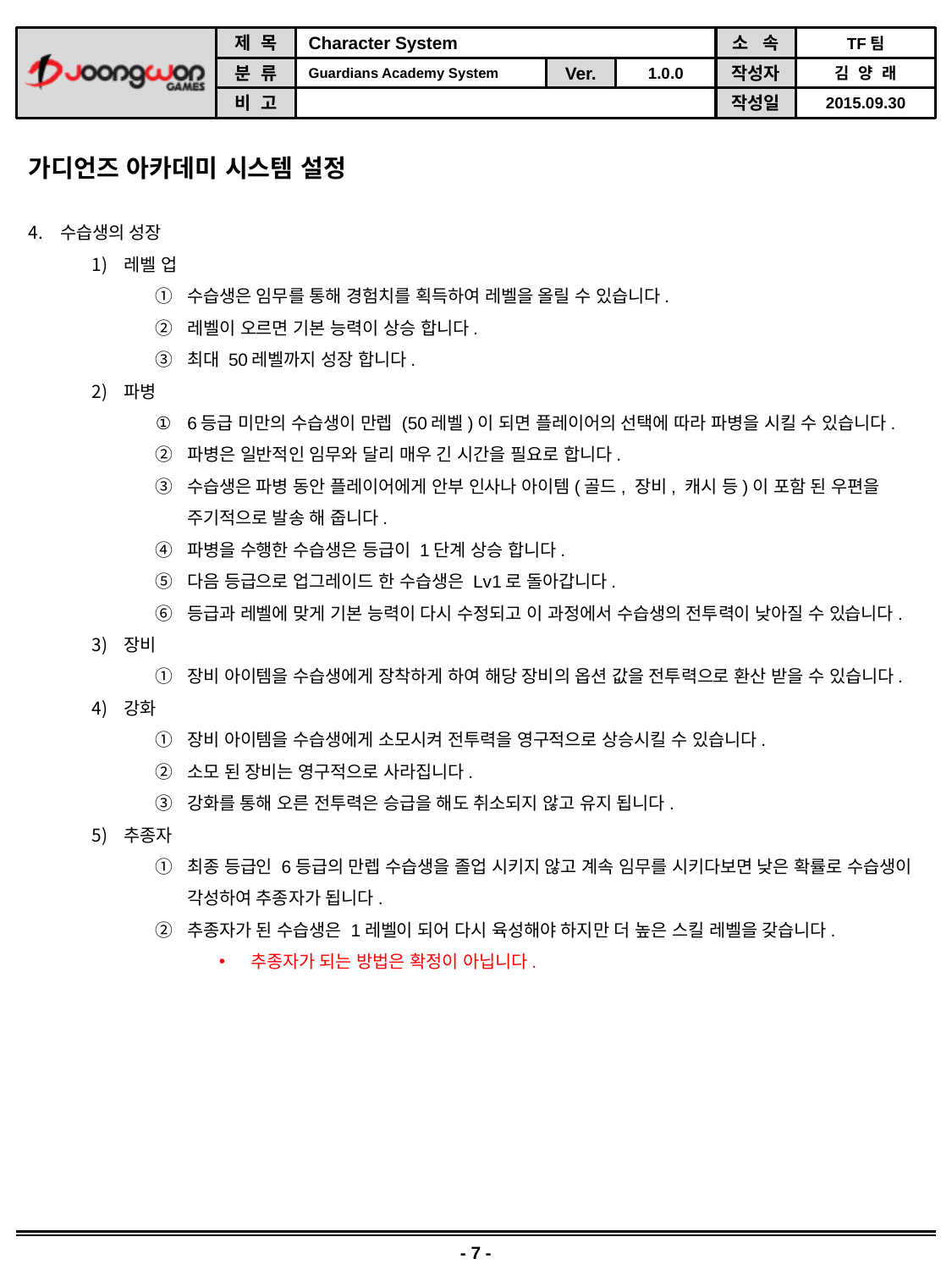

가디언즈 아카데미 시스템 설정
수습생의 성장
레벨 업
수습생은 임무를 통해 경험치를 획득하여 레벨을 올릴 수 있습니다.
레벨이 오르면 기본 능력이 상승 합니다.
최대 50레벨까지 성장 합니다.
파병
6등급 미만의 수습생이 만렙 (50레벨)이 되면 플레이어의 선택에 따라 파병을 시킬 수 있습니다.
파병은 일반적인 임무와 달리 매우 긴 시간을 필요로 합니다.
수습생은 파병 동안 플레이어에게 안부 인사나 아이템(골드, 장비, 캐시 등)이 포함 된 우편을 주기적으로 발송 해 줍니다.
파병을 수행한 수습생은 등급이 1단계 상승 합니다.
다음 등급으로 업그레이드 한 수습생은 Lv1로 돌아갑니다.
등급과 레벨에 맞게 기본 능력이 다시 수정되고 이 과정에서 수습생의 전투력이 낮아질 수 있습니다.
장비
장비 아이템을 수습생에게 장착하게 하여 해당 장비의 옵션 값을 전투력으로 환산 받을 수 있습니다.
강화
장비 아이템을 수습생에게 소모시켜 전투력을 영구적으로 상승시킬 수 있습니다.
소모 된 장비는 영구적으로 사라집니다.
강화를 통해 오른 전투력은 승급을 해도 취소되지 않고 유지 됩니다.
추종자
최종 등급인 6등급의 만렙 수습생을 졸업 시키지 않고 계속 임무를 시키다보면 낮은 확률로 수습생이 각성하여 추종자가 됩니다.
추종자가 된 수습생은 1레벨이 되어 다시 육성해야 하지만 더 높은 스킬 레벨을 갖습니다.
추종자가 되는 방법은 확정이 아닙니다.
- 7 -